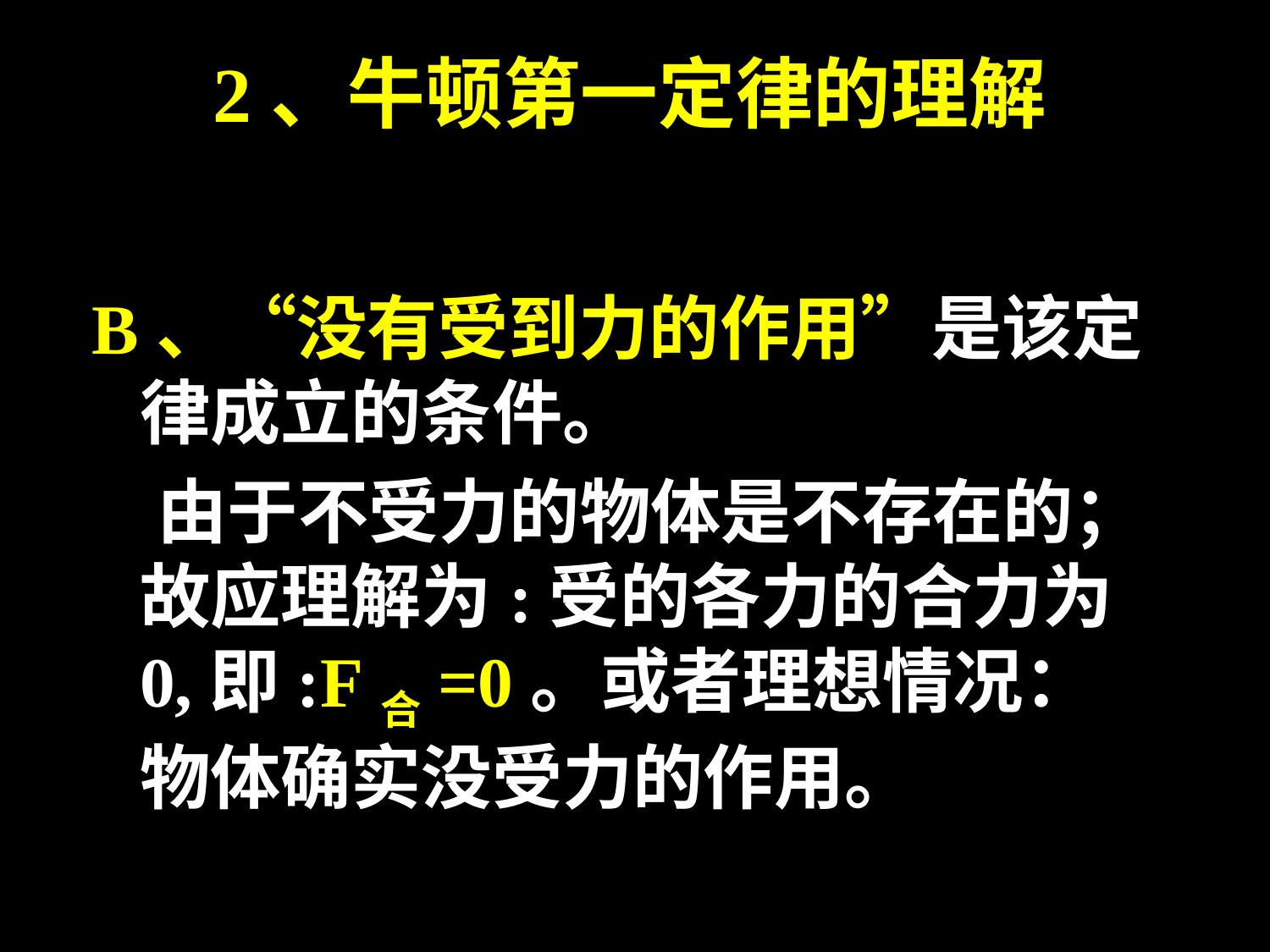

# 2、牛顿第一定律的理解
B、“没有受到力的作用”是该定律成立的条件。
   由于不受力的物体是不存在的；故应理解为:受的各力的合力为0,即:F合=0。或者理想情况：物体确实没受力的作用。